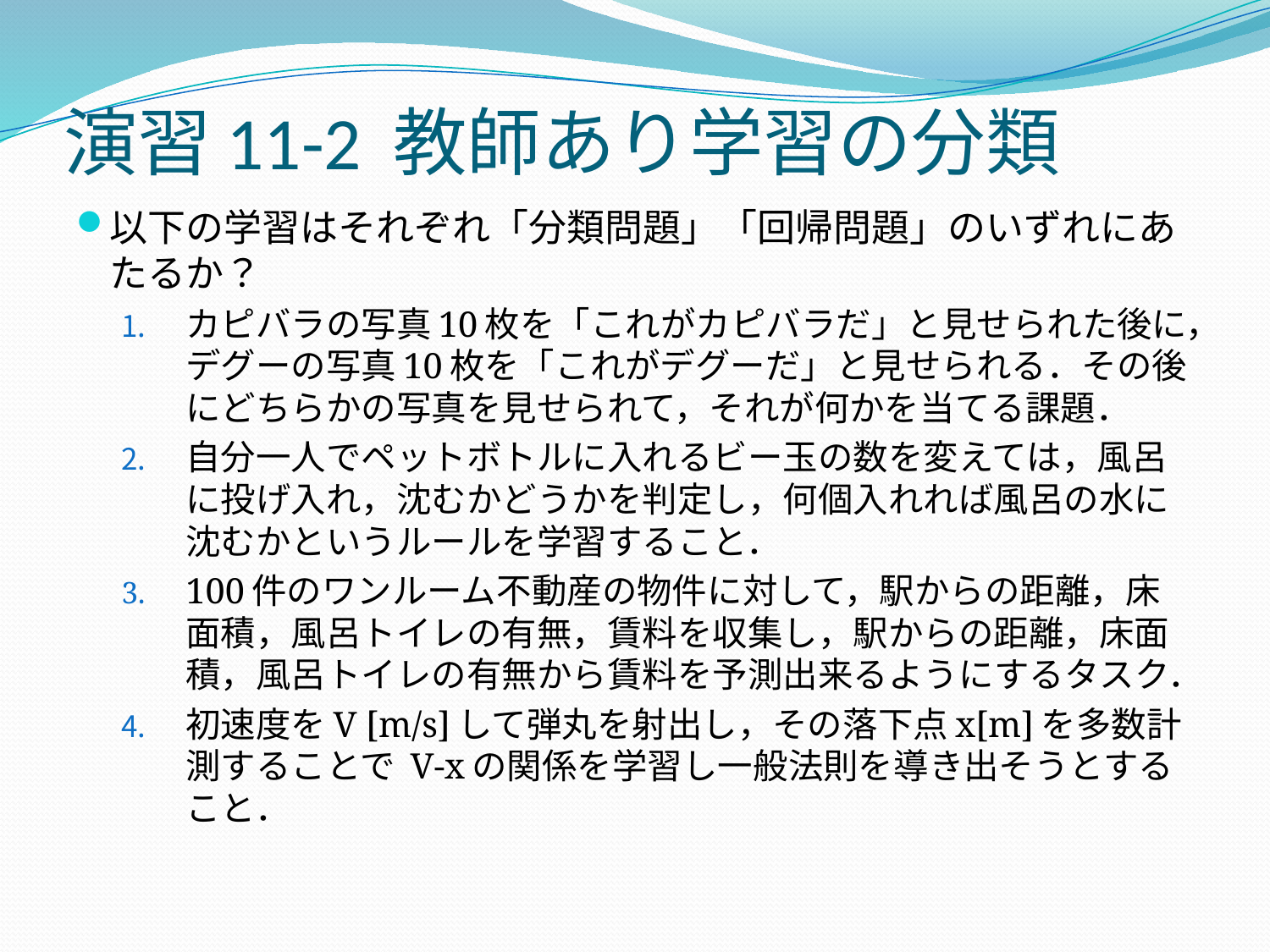

# 演習11-2 教師あり学習の分類
以下の学習はそれぞれ「分類問題」「回帰問題」のいずれにあたるか？
カピバラの写真10枚を「これがカピバラだ」と見せられた後に，デグーの写真10枚を「これがデグーだ」と見せられる．その後にどちらかの写真を見せられて，それが何かを当てる課題．
自分一人でペットボトルに入れるビー玉の数を変えては，風呂に投げ入れ，沈むかどうかを判定し，何個入れれば風呂の水に沈むかというルールを学習すること．
100件のワンルーム不動産の物件に対して，駅からの距離，床面積，風呂トイレの有無，賃料を収集し，駅からの距離，床面積，風呂トイレの有無から賃料を予測出来るようにするタスク．
初速度をV [m/s]して弾丸を射出し，その落下点x[m]を多数計測することで V-xの関係を学習し一般法則を導き出そうとすること．